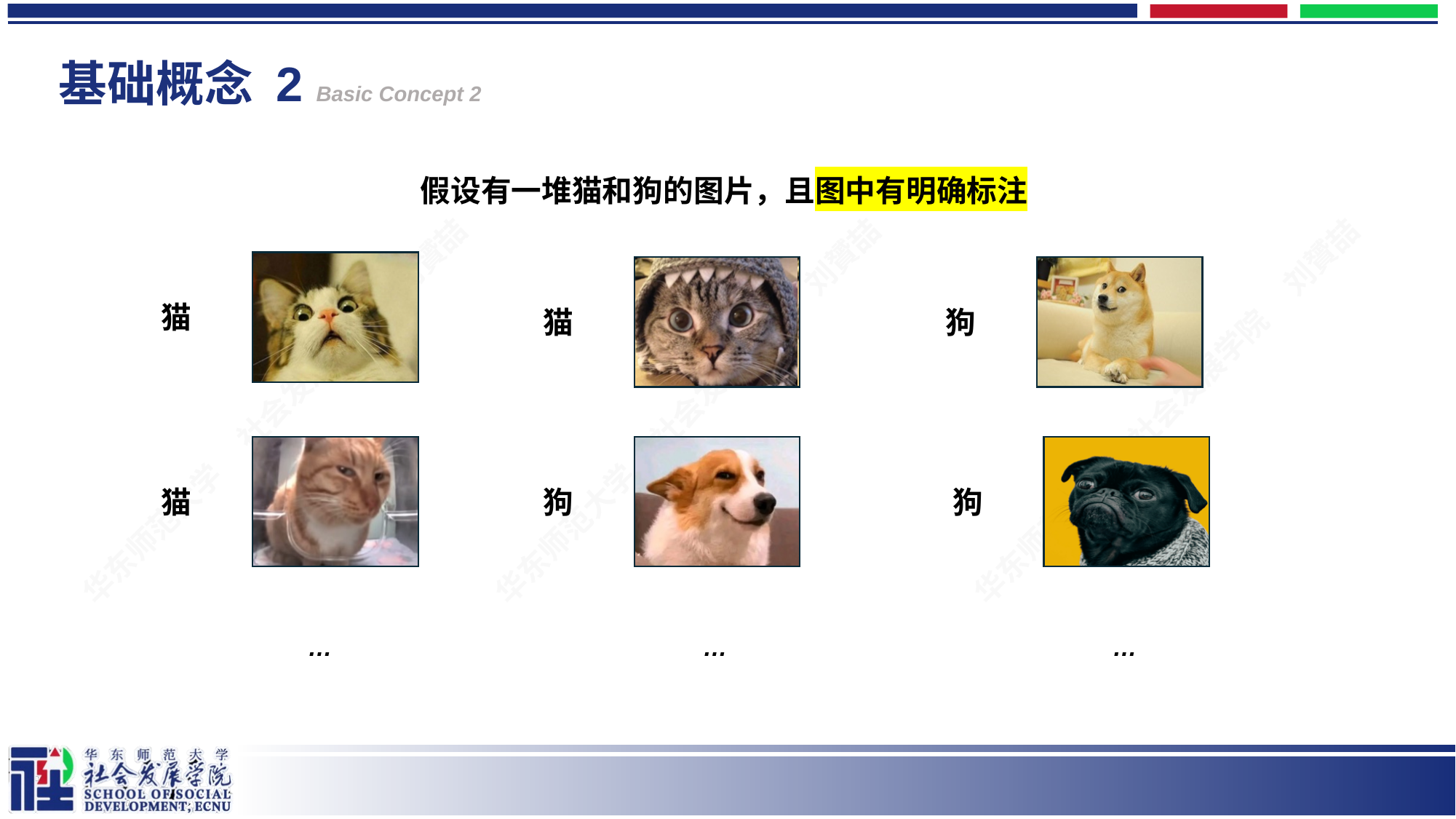

# 基础概念 2 Basic Concept 2
假设有一堆猫和狗的图片，且图中有明确标注

猫

猫

狗

猫

狗

狗
…
…
…